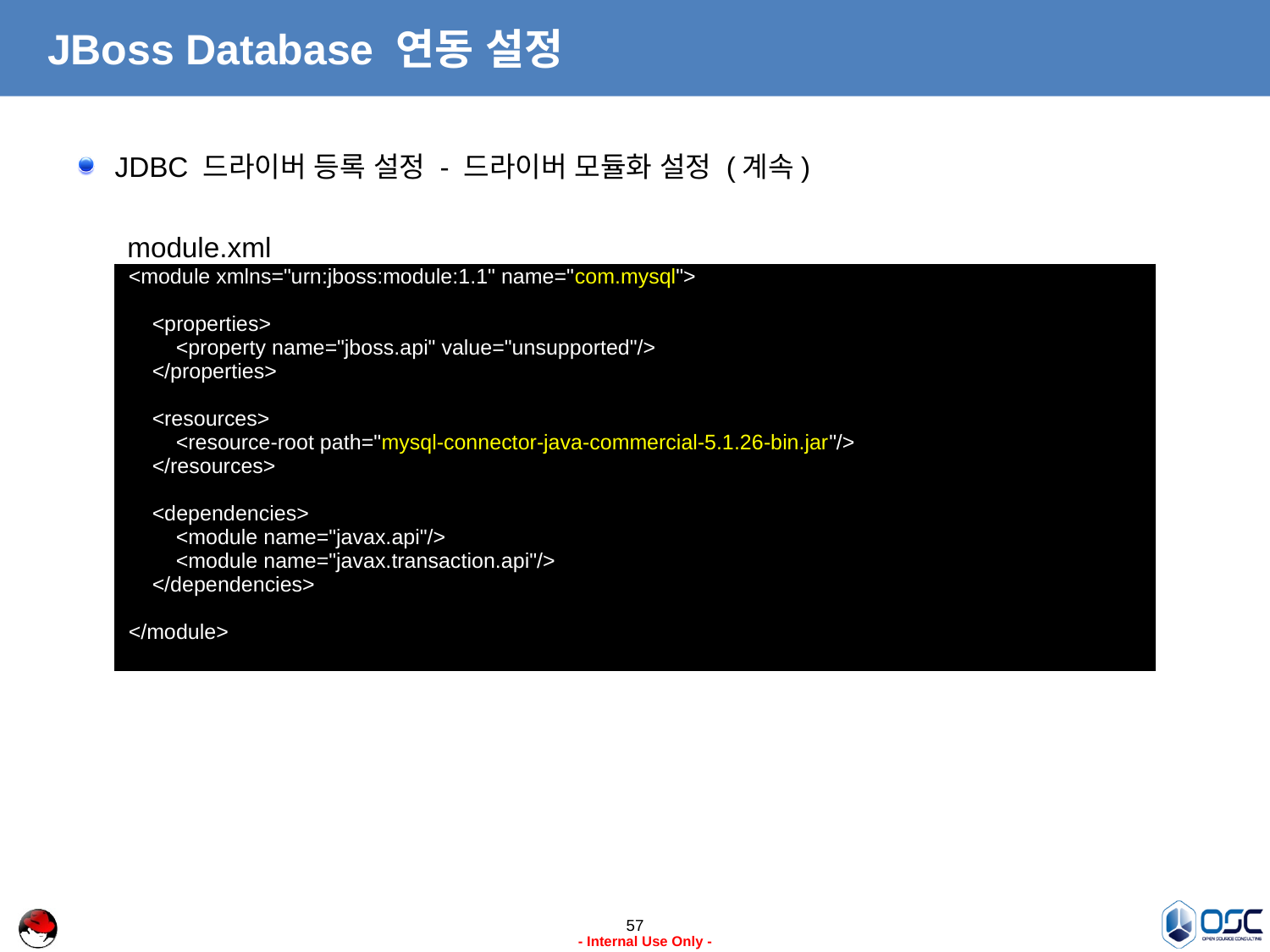

# JBoss Database 연동 설정
JDBC 드라이버 등록 설정 - 드라이버 모듈화 설정 (계속)
module.xml
| <module xmlns="urn:jboss:module:1.1" name="com.mysql"> <properties> <property name="jboss.api" value="unsupported"/> </properties> <resources> <resource-root path="mysql-connector-java-commercial-5.1.26-bin.jar"/> </resources> <dependencies> <module name="javax.api"/> <module name="javax.transaction.api"/> </dependencies> </module> |
| --- |